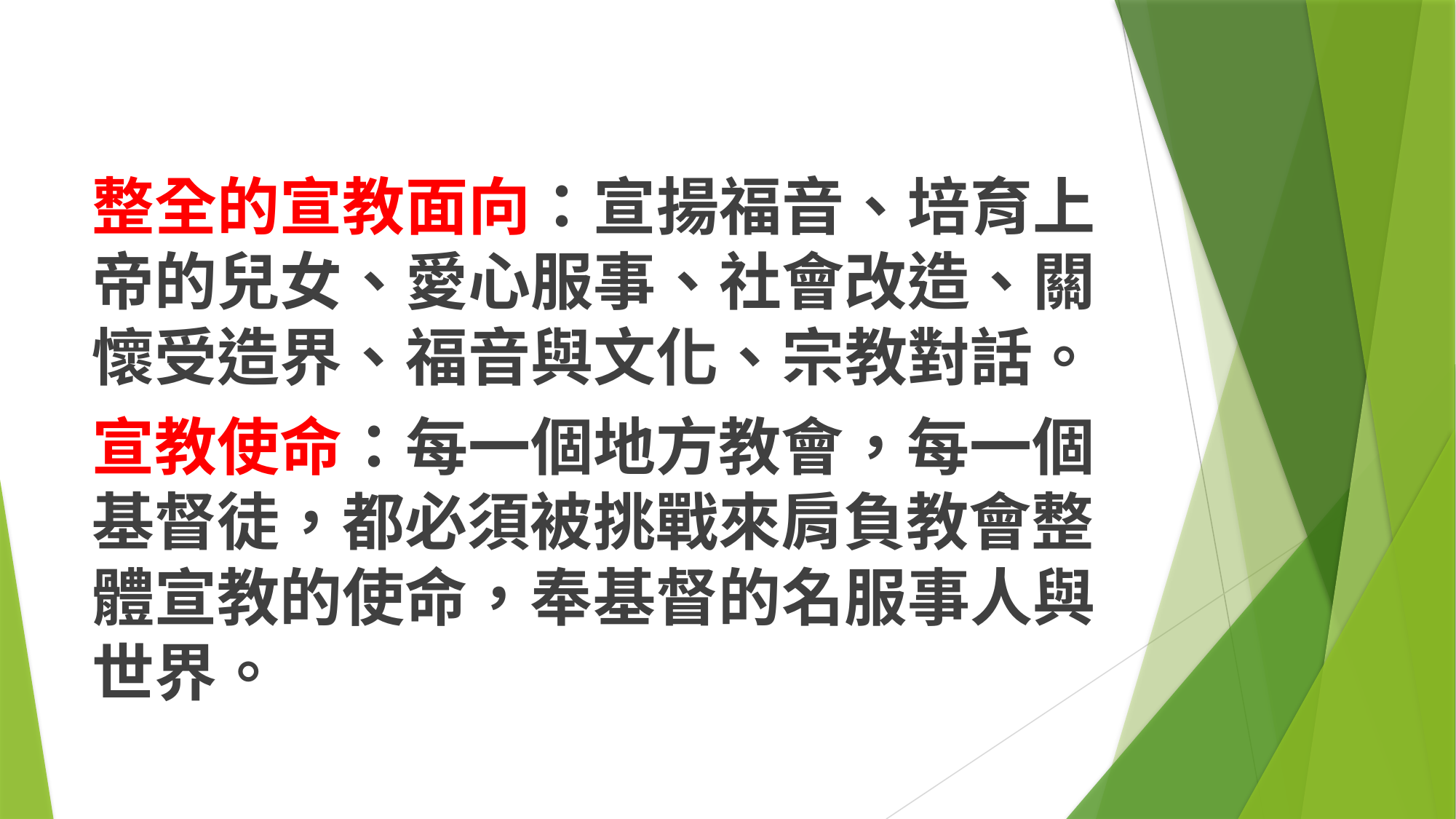

#
整全的宣教面向：宣揚福音、培育上帝的兒女、愛心服事、社會改造、關懷受造界、福音與文化、宗教對話。
宣教使命：每一個地方教會，每一個基督徒，都必須被挑戰來肩負教會整體宣教的使命，奉基督的名服事人與世界。